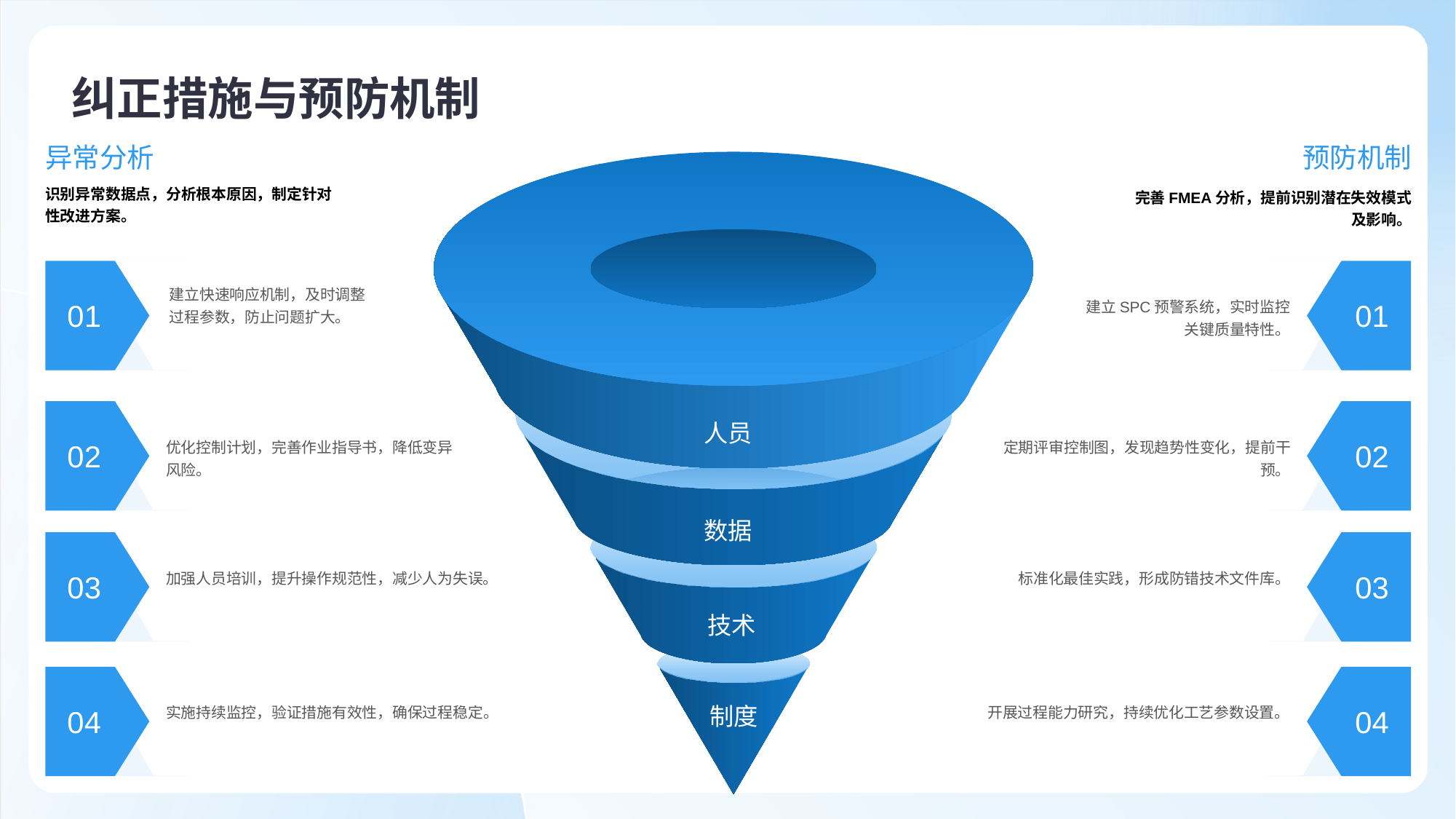

纠正措施与预防机制

异常分析
预防机制

识别异常数据点，分析根本原因，制定针对性改进方案。
完善FMEA分析，提前识别潜在失效模式及影响。

建立快速响应机制，及时调整过程参数，防止问题扩大。
建立SPC预警系统，实时监控关键质量特性。
01
01

人员
优化控制计划，完善作业指导书，降低变异风险。
定期评审控制图，发现趋势性变化，提前干预。
02
02

数据

加强人员培训，提升操作规范性，减少人为失误。
标准化最佳实践，形成防错技术文件库。
03
03
技术

实施持续监控，验证措施有效性，确保过程稳定。
开展过程能力研究，持续优化工艺参数设置。
04
04
制度